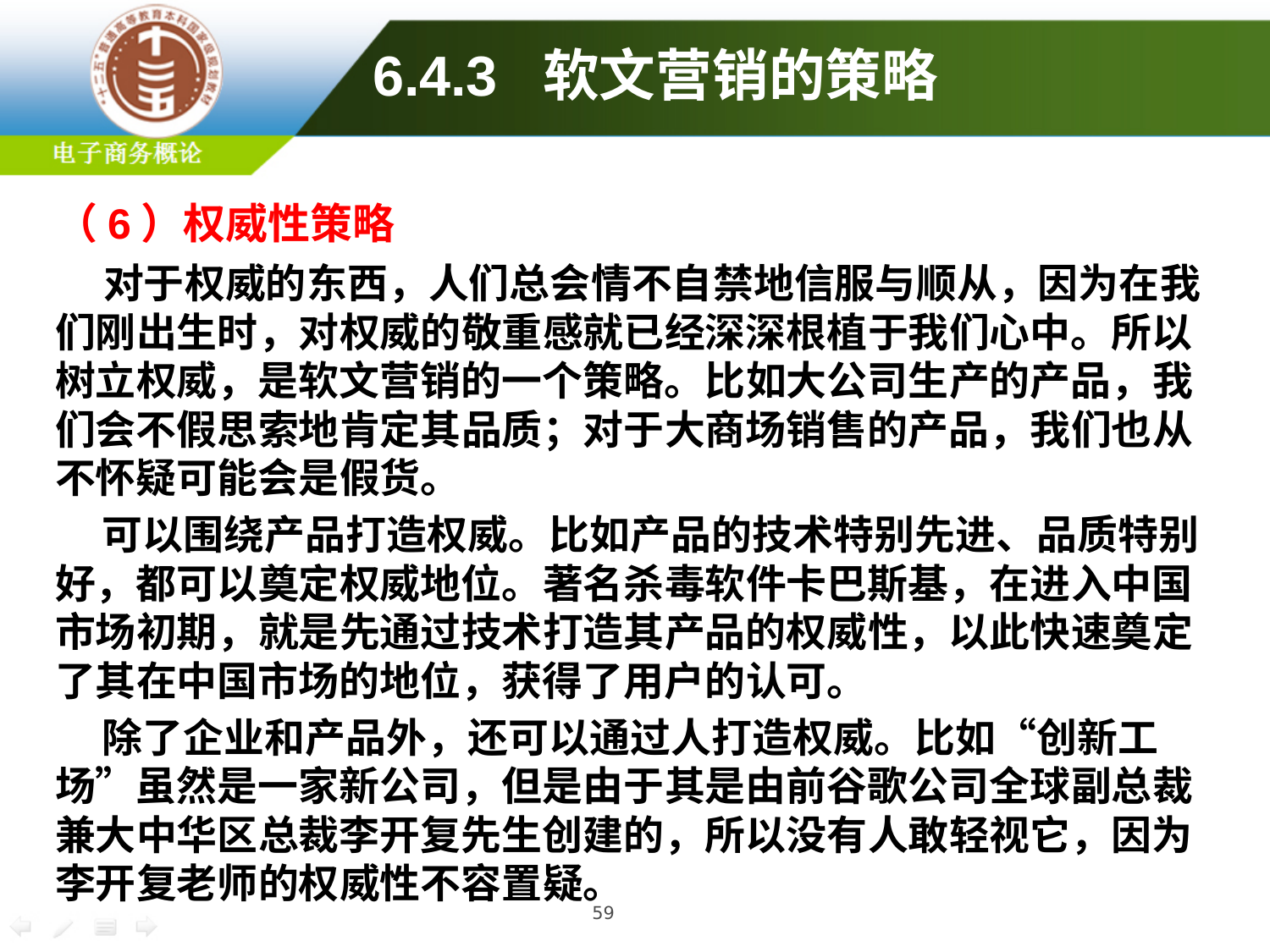

# 6.4.3  软文营销的策略
（6）权威性策略
    对于权威的东西，人们总会情不自禁地信服与顺从，因为在我们刚出生时，对权威的敬重感就已经深深根植于我们心中。所以树立权威，是软文营销的一个策略。比如大公司生产的产品，我们会不假思索地肯定其品质；对于大商场销售的产品，我们也从不怀疑可能会是假货。
    可以围绕产品打造权威。比如产品的技术特别先进、品质特别好，都可以奠定权威地位。著名杀毒软件卡巴斯基，在进入中国市场初期，就是先通过技术打造其产品的权威性，以此快速奠定了其在中国市场的地位，获得了用户的认可。
    除了企业和产品外，还可以通过人打造权威。比如“创新工场”虽然是一家新公司，但是由于其是由前谷歌公司全球副总裁兼大中华区总裁李开复先生创建的，所以没有人敢轻视它，因为李开复老师的权威性不容置疑。

59